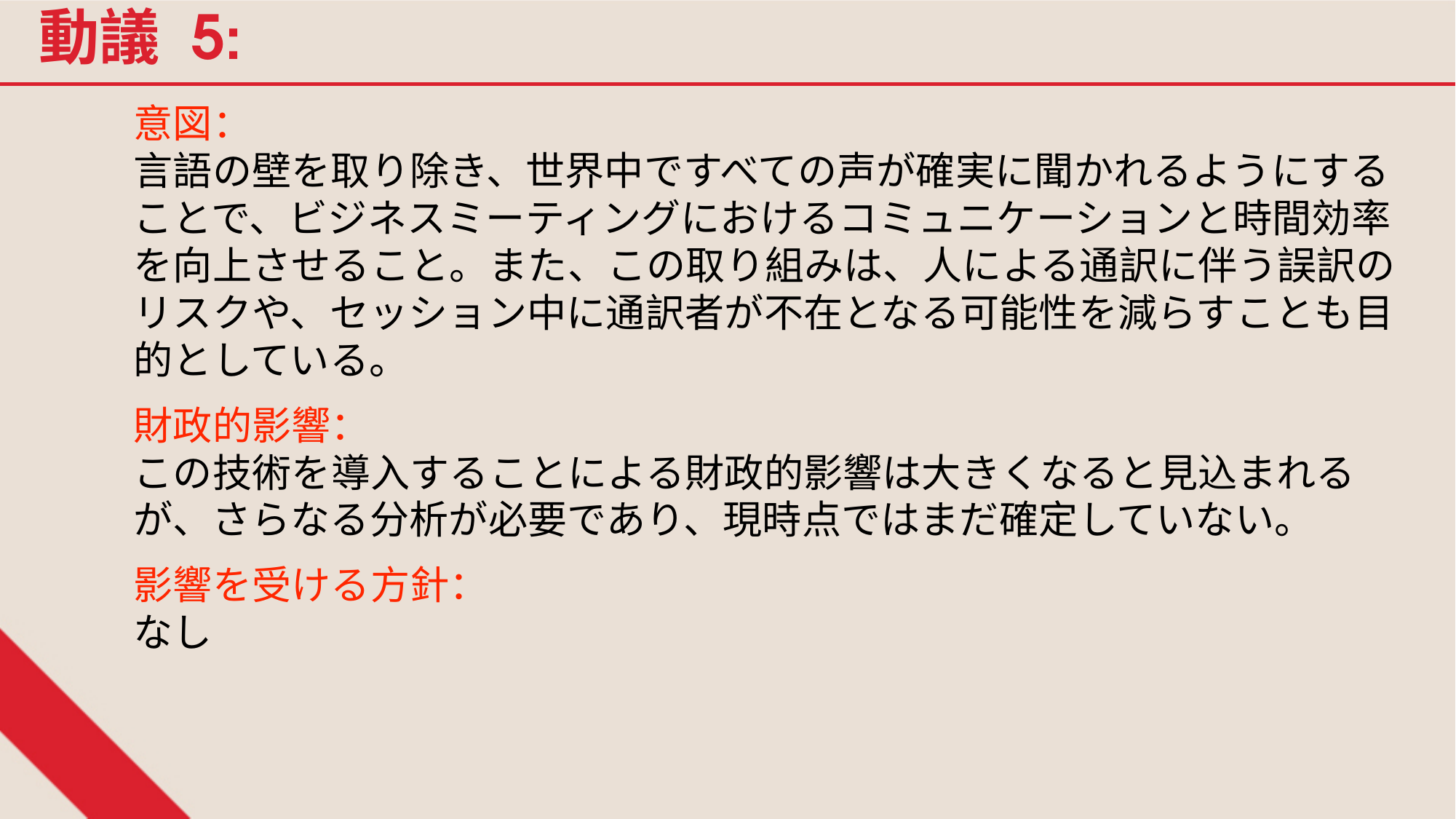

動議 5:

意図：
言語の壁を取り除き、世界中ですべての声が確実に聞かれるようにすることで、ビジネスミーティングにおけるコミュニケーションと時間効率を向上させること。また、この取り組みは、人による通訳に伴う誤訳のリスクや、セッション中に通訳者が不在となる可能性を減らすことも目的としている。
財政的影響：
この技術を導入することによる財政的影響は大きくなると見込まれるが、さらなる分析が必要であり、現時点ではまだ確定していない。
影響を受ける方針：
なし